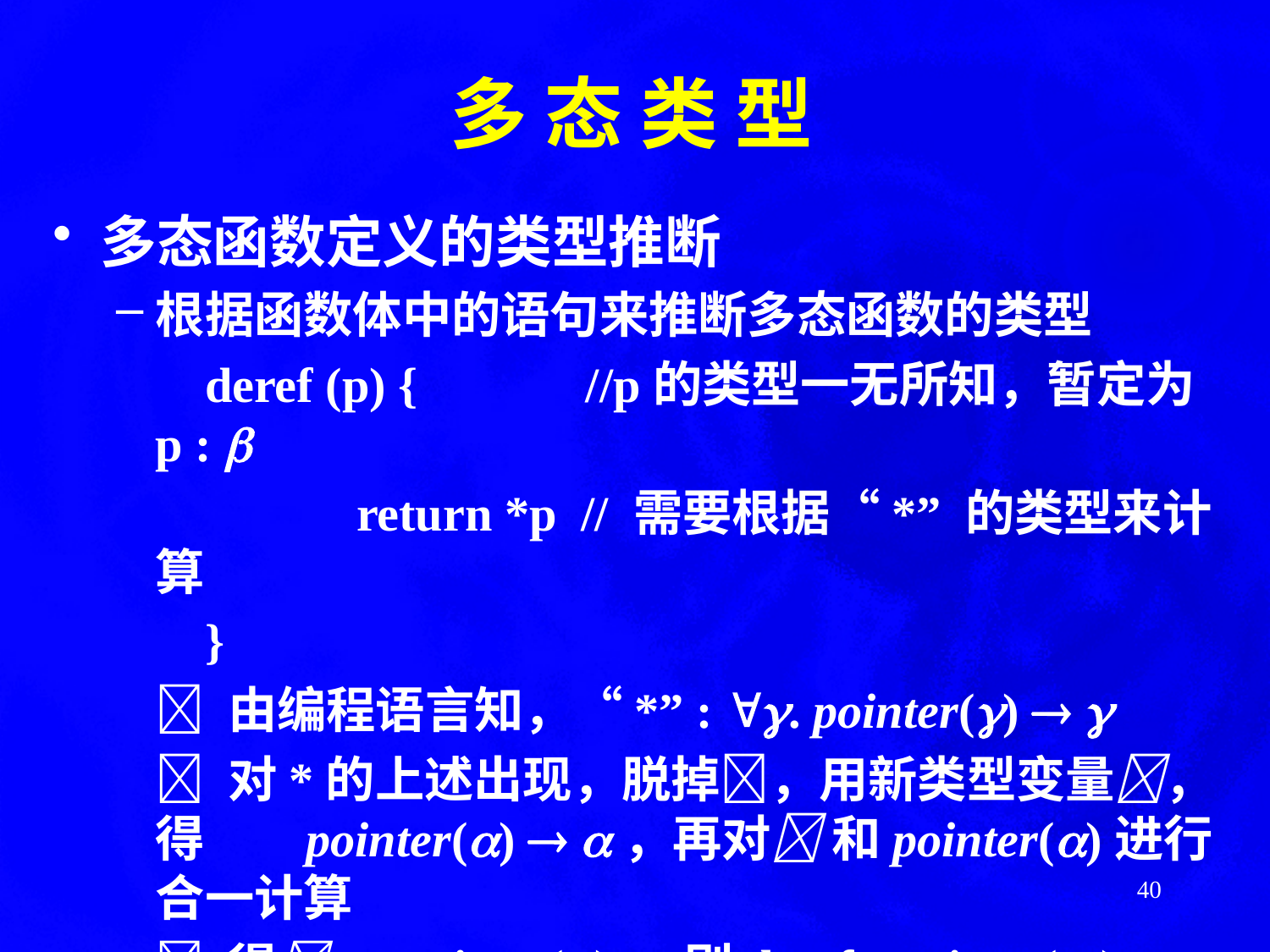

多 态 类 型
多态函数定义的类型推断
根据函数体中的语句来推断多态函数的类型
	    deref (p) {	    //p的类型一无所知，暂定为p : β
		      return *p  // 需要根据“*” 的类型来计算
	    }
	• 由编程语言知，“*” : ∀γ. pointer(γ) → γ
	• 对*的上述出现，脱掉∀，用新类型变量α，得	 pointer(α) → α，再对β 和pointer(α)进行合一计算
	• 得β  = pointer(α) ，则deref : pointer(α ) → α
	• 再戴上∀，得deref : ∀α. pointer(α ) → α
40